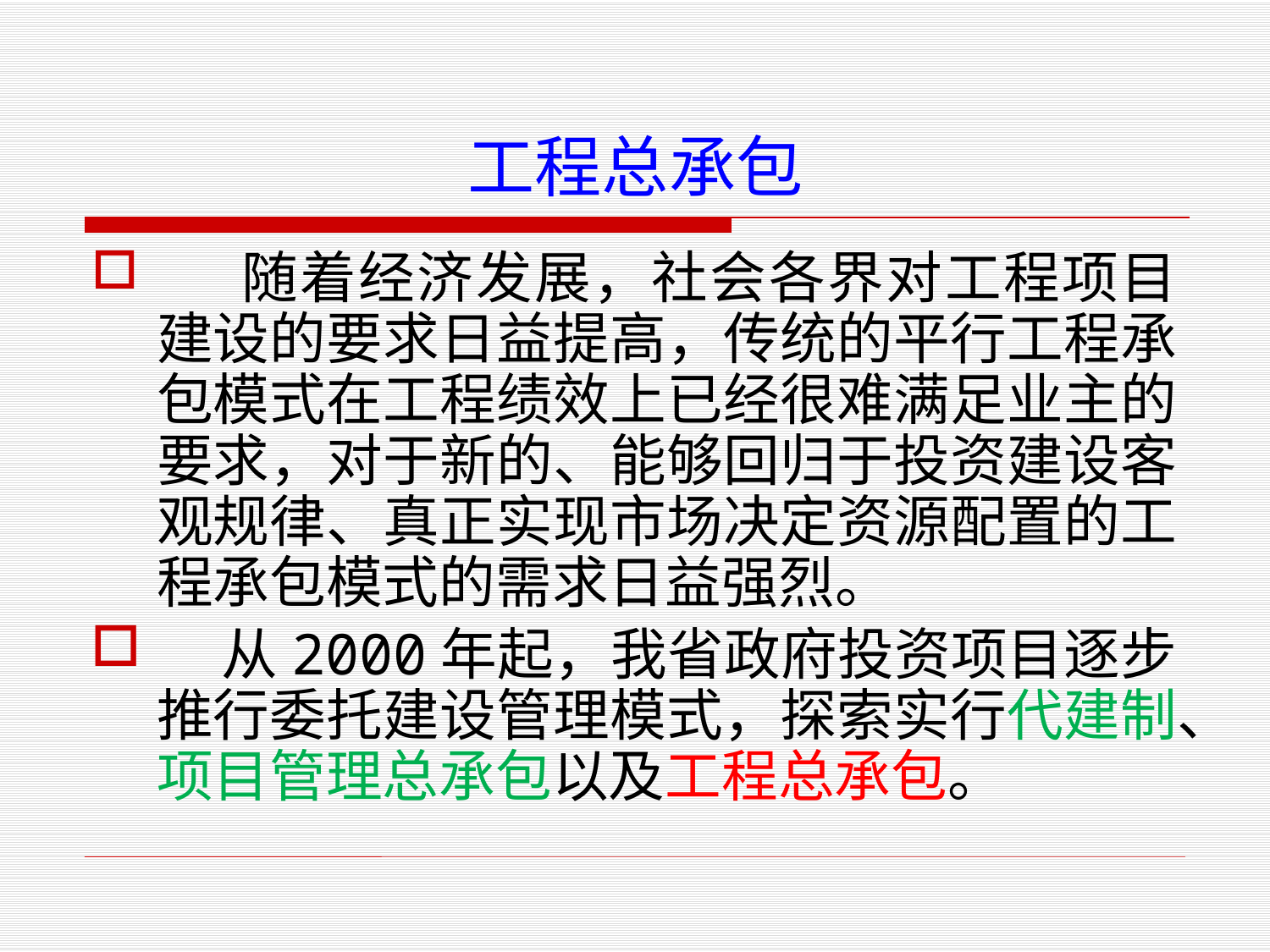

# 工程总承包
     随着经济发展，社会各界对工程项目建设的要求日益提高，传统的平行工程承包模式在工程绩效上已经很难满足业主的要求，对于新的、能够回归于投资建设客观规律、真正实现市场决定资源配置的工程承包模式的需求日益强烈。
    从2000年起，我省政府投资项目逐步推行委托建设管理模式，探索实行代建制、项目管理总承包以及工程总承包。